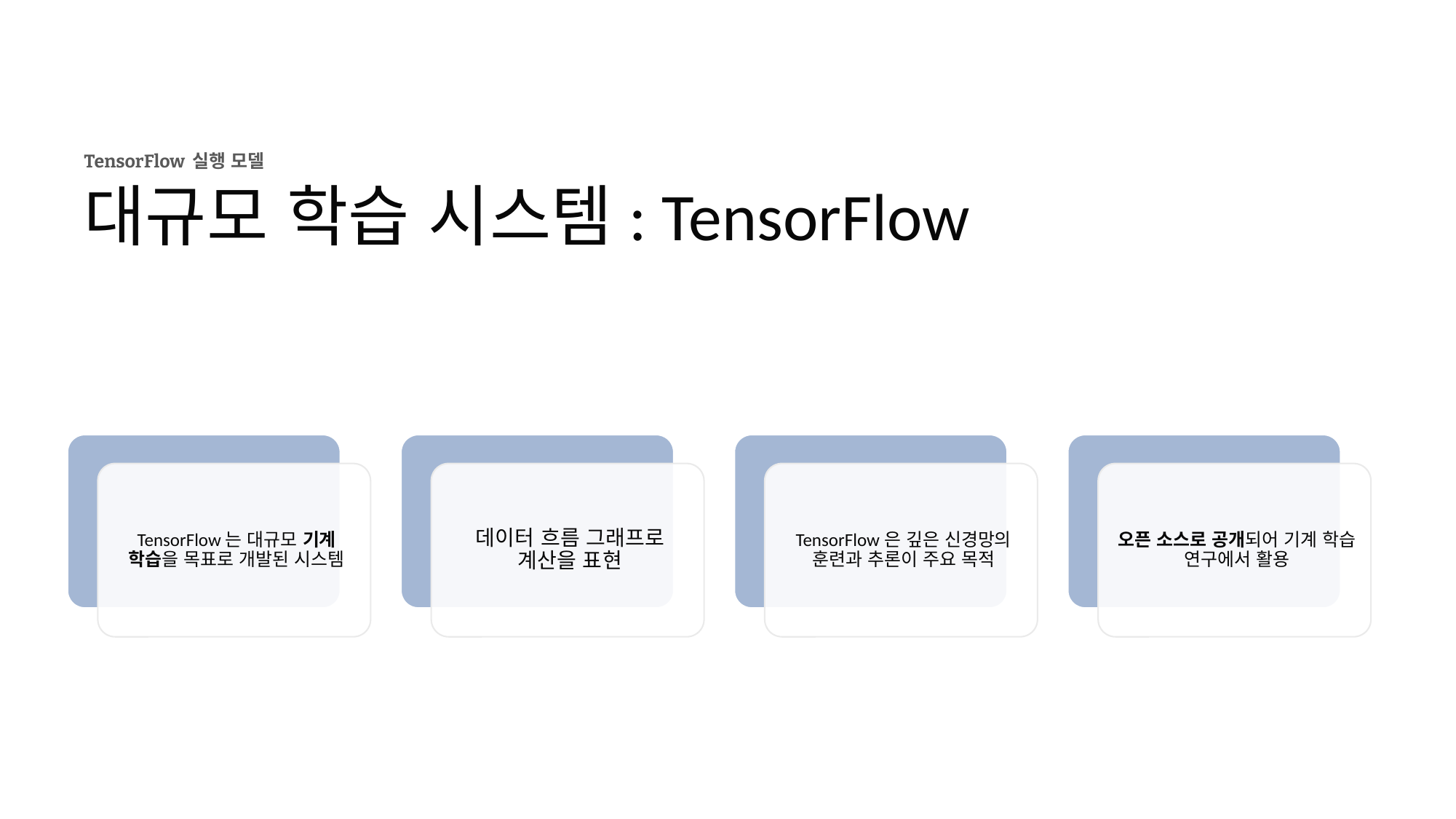

TensorFlow 실행 모델
대규모 학습 시스템: TensorFlow
TensorFlow는 대규모 기계 학습을 목표로 개발된 시스템
데이터 흐름 그래프로 계산을 표현
TensorFlow은 깊은 신경망의 훈련과 추론이 주요 목적
오픈 소스로 공개되어 기계 학습 연구에서 활용